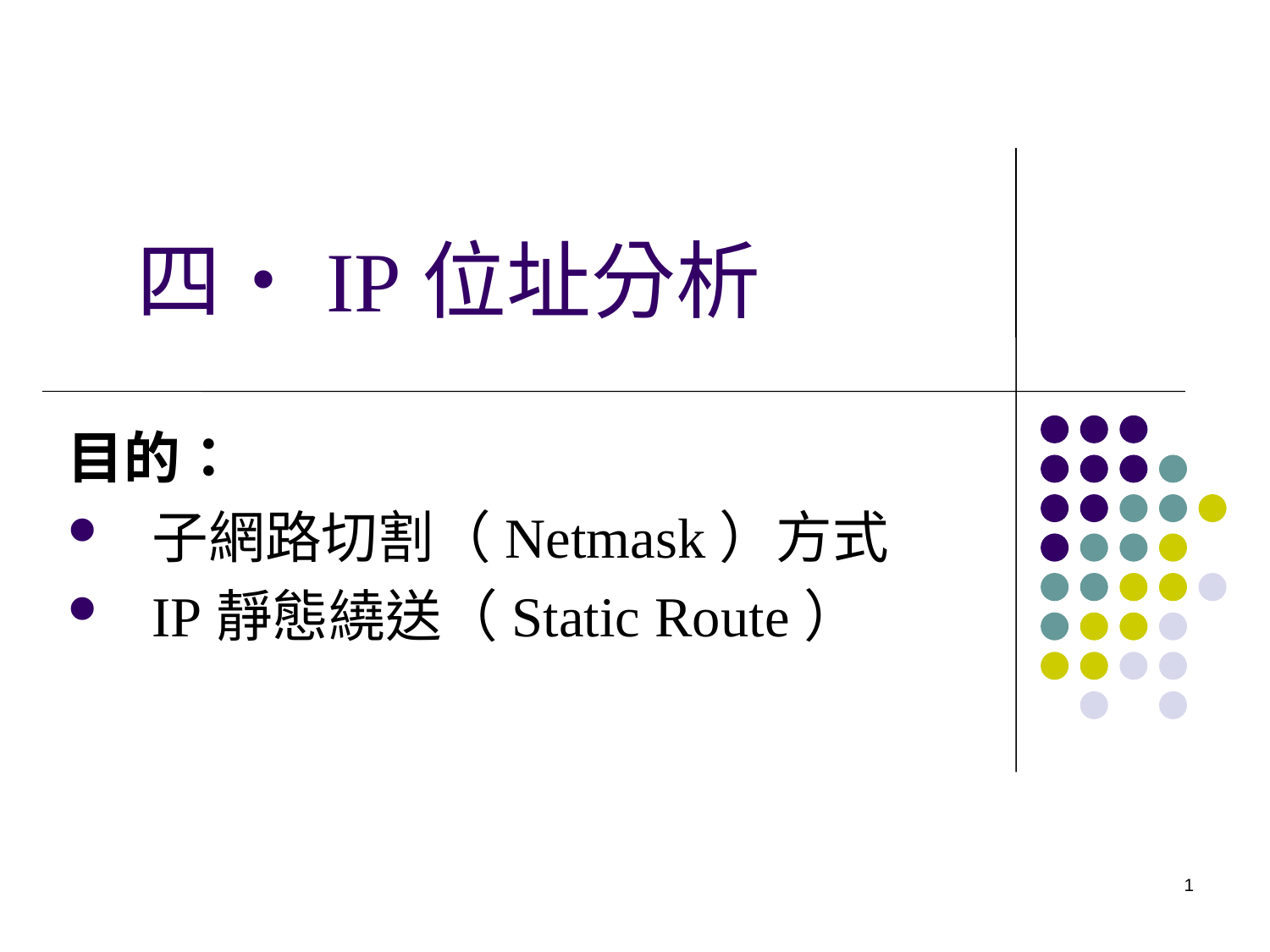

# 四‧IP位址分析
目的：
子網路切割（Netmask）方式
IP靜態繞送（Static Route）
1